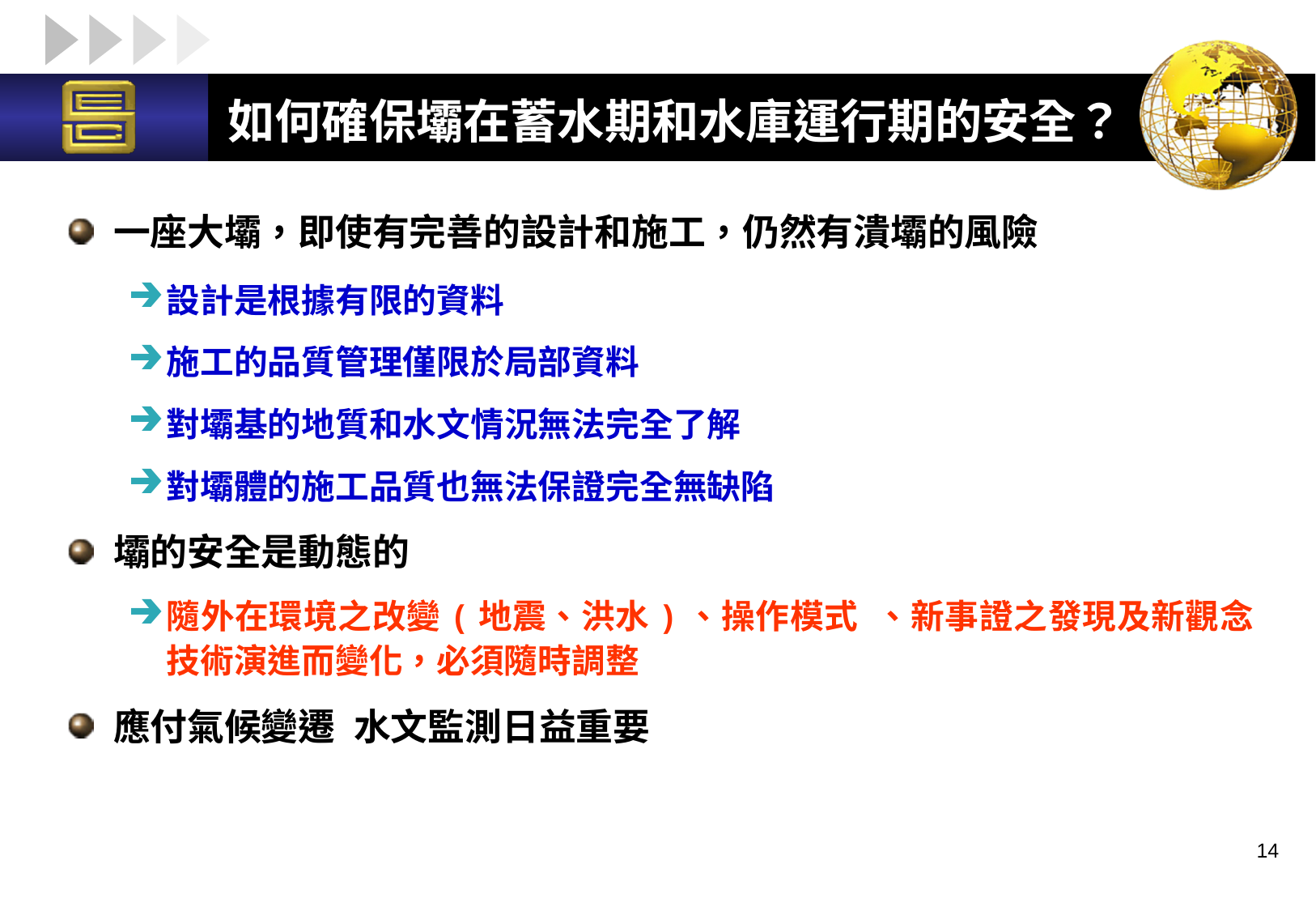

# 如何確保壩在蓄水期和水庫運行期的安全？
一座大壩，即使有完善的設計和施工，仍然有潰壩的風險
設計是根據有限的資料
施工的品質管理僅限於局部資料
對壩基的地質和水文情況無法完全了解
對壩體的施工品質也無法保證完全無缺陷
壩的安全是動態的
隨外在環境之改變(地震、洪水)、操作模式 、新事證之發現及新觀念技術演進而變化，必須隨時調整
應付氣候變遷 水文監測日益重要
14